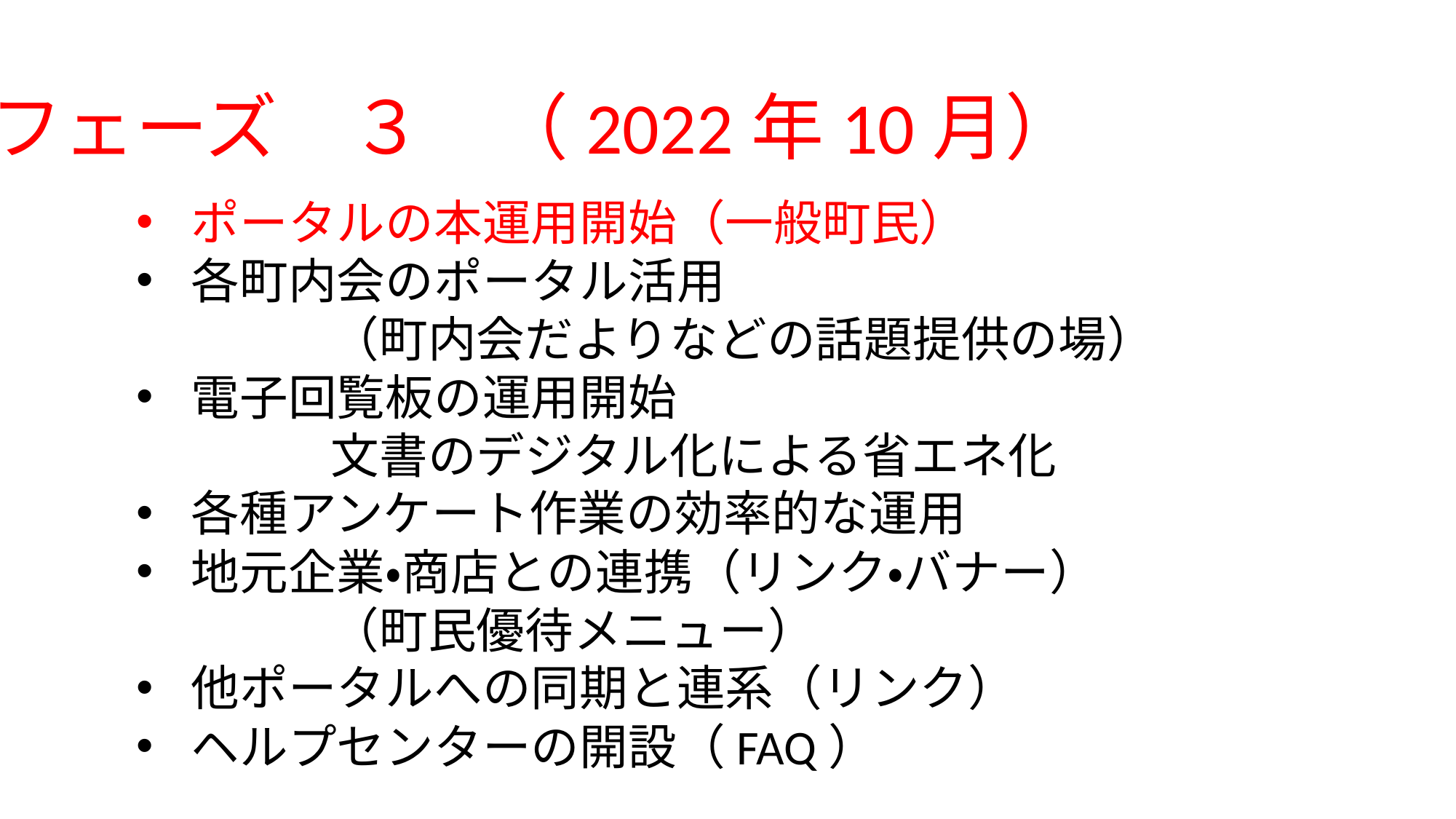

フェーズ　３　（2022年10月）
ポータルの本運用開始（一般町民）
各町内会のポータル活用
　　　　（町内会だよりなどの話題提供の場）
電子回覧板の運用開始
　　　　文書のデジタル化による省エネ化
各種アンケート作業の効率的な運用
地元企業・商店との連携（リンク・バナー）
　　　　（町民優待メニュー）
他ポータルへの同期と連系（リンク）
ヘルプセンターの開設（FAQ）